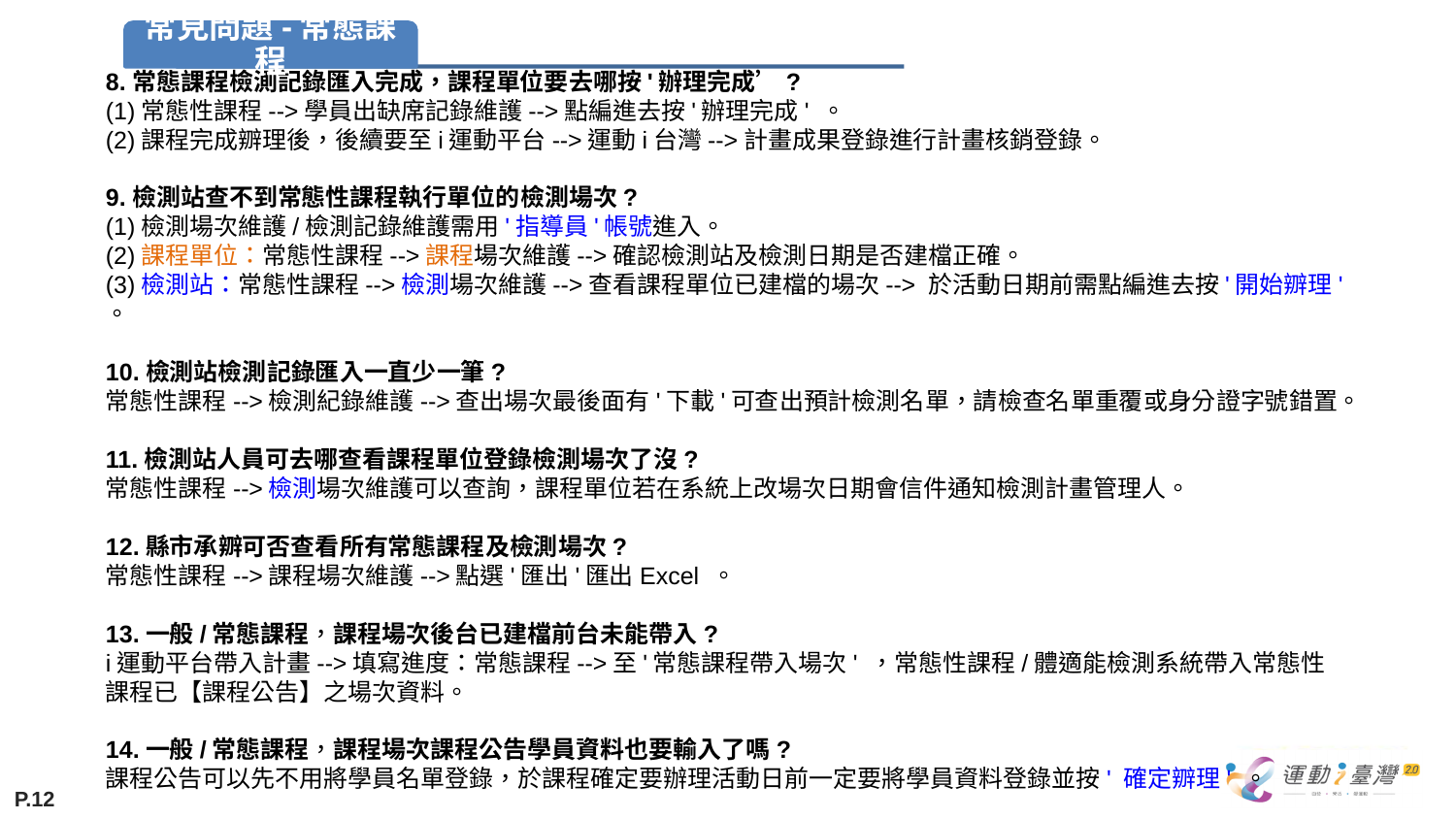

常見問題-常態課程
8.常態課程檢測記錄匯入完成，課程單位要去哪按'辦理完成’?
(1)常態性課程-->學員出缺席記錄維護-->點編進去按'辦理完成' 。
(2)課程完成辧理後，後續要至i運動平台-->運動i台灣-->計畫成果登錄進行計畫核銷登錄。

9.檢測站查不到常態性課程執行單位的檢測場次?
(1)檢測場次維護/檢測記錄維護需用'指導員'帳號進入。
(2)課程單位：常態性課程-->課程場次維護-->確認檢測站及檢測日期是否建檔正確。
(3)檢測站：常態性課程-->檢測場次維護-->查看課程單位已建檔的場次--> 於活動日期前需點編進去按'開始辧理' 。

10.檢測站檢測記錄匯入一直少一筆?
常態性課程-->檢測紀錄維護-->查出場次最後面有'下載'可查出預計檢測名單，請檢查名單重覆或身分證字號錯置。

11.檢測站人員可去哪查看課程單位登錄檢測場次了沒?
常態性課程-->檢測場次維護可以查詢，課程單位若在系統上改場次日期會信件通知檢測計畫管理人。

12.縣市承辧可否查看所有常態課程及檢測場次?
常態性課程-->課程場次維護-->點選'匯出'匯出Excel 。

13.一般/常態課程，課程場次後台已建檔前台未能帶入?
i運動平台帶入計畫-->填寫進度：常態課程-->至'常態課程帶入場次' ，常態性課程/體適能檢測系統帶入常態性課程已【課程公告】之場次資料。

14.一般/常態課程，課程場次課程公告學員資料也要輸入了嗎?
課程公告可以先不用將學員名單登錄，於課程確定要辦理活動日前一定要將學員資料登錄並按' 確定辧理' 。